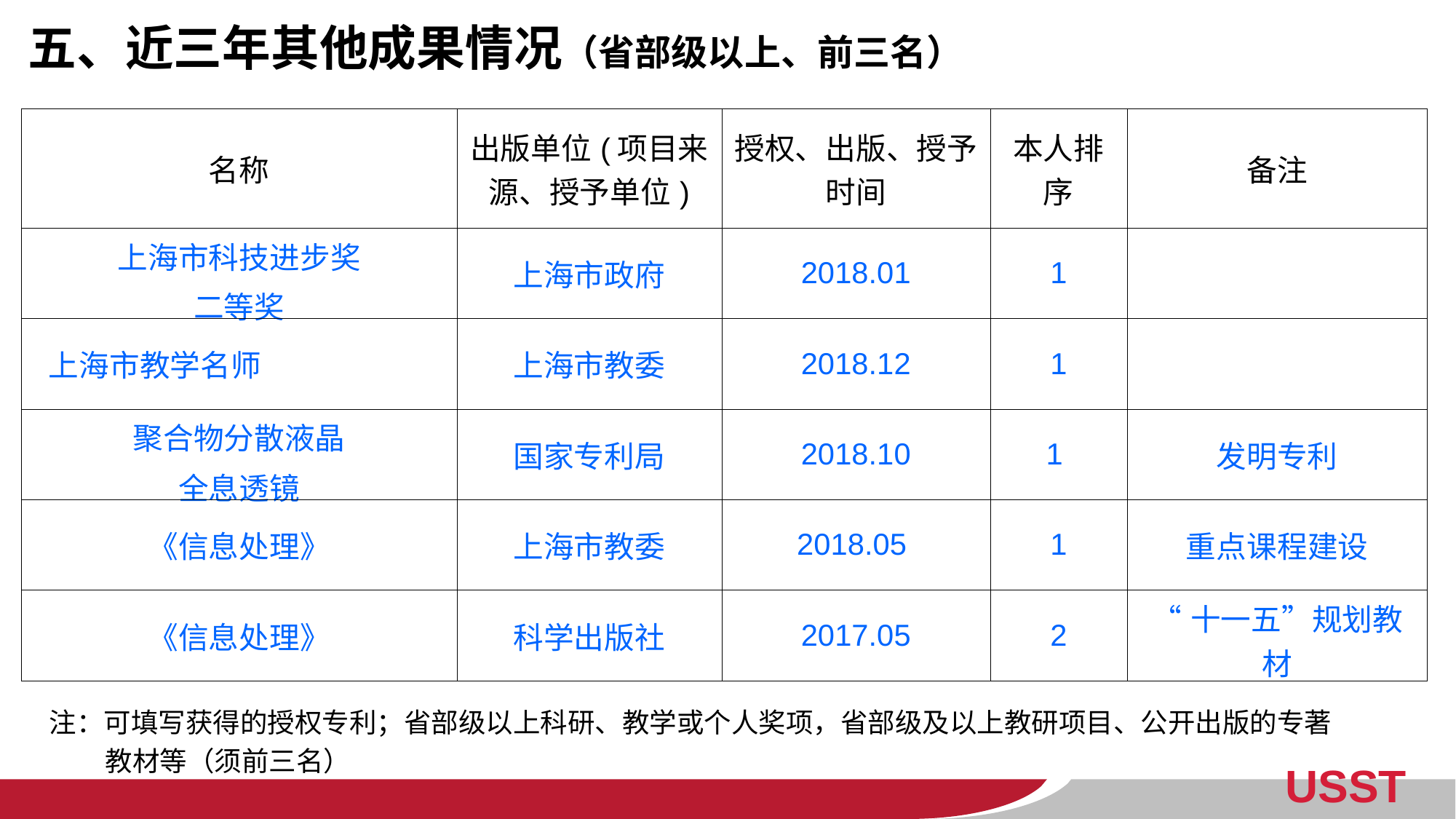

五、近三年其他成果情况（省部级以上、前三名）
| 名称 | 出版单位(项目来源、授予单位) | 授权、出版、授予时间 | 本人排序 | 备注 |
| --- | --- | --- | --- | --- |
| 上海市科技进步奖 二等奖 | 上海市政府 | 2018.01 | 1 |  |
| 上海市教学名师 | 上海市教委 | 2018.12 | 1 |  |
| 聚合物分散液晶 全息透镜 | 国家专利局 | 2018.10 | 1 | 发明专利 |
| 《信息处理》 | 上海市教委 | 2018.05 | 1 | 重点课程建设 |
| 《信息处理》 | 科学出版社 | 2017.05 | 2 | “十一五”规划教材 |
注：可填写获得的授权专利；省部级以上科研、教学或个人奖项，省部级及以上教研项目、公开出版的专著
        教材等（须前三名）